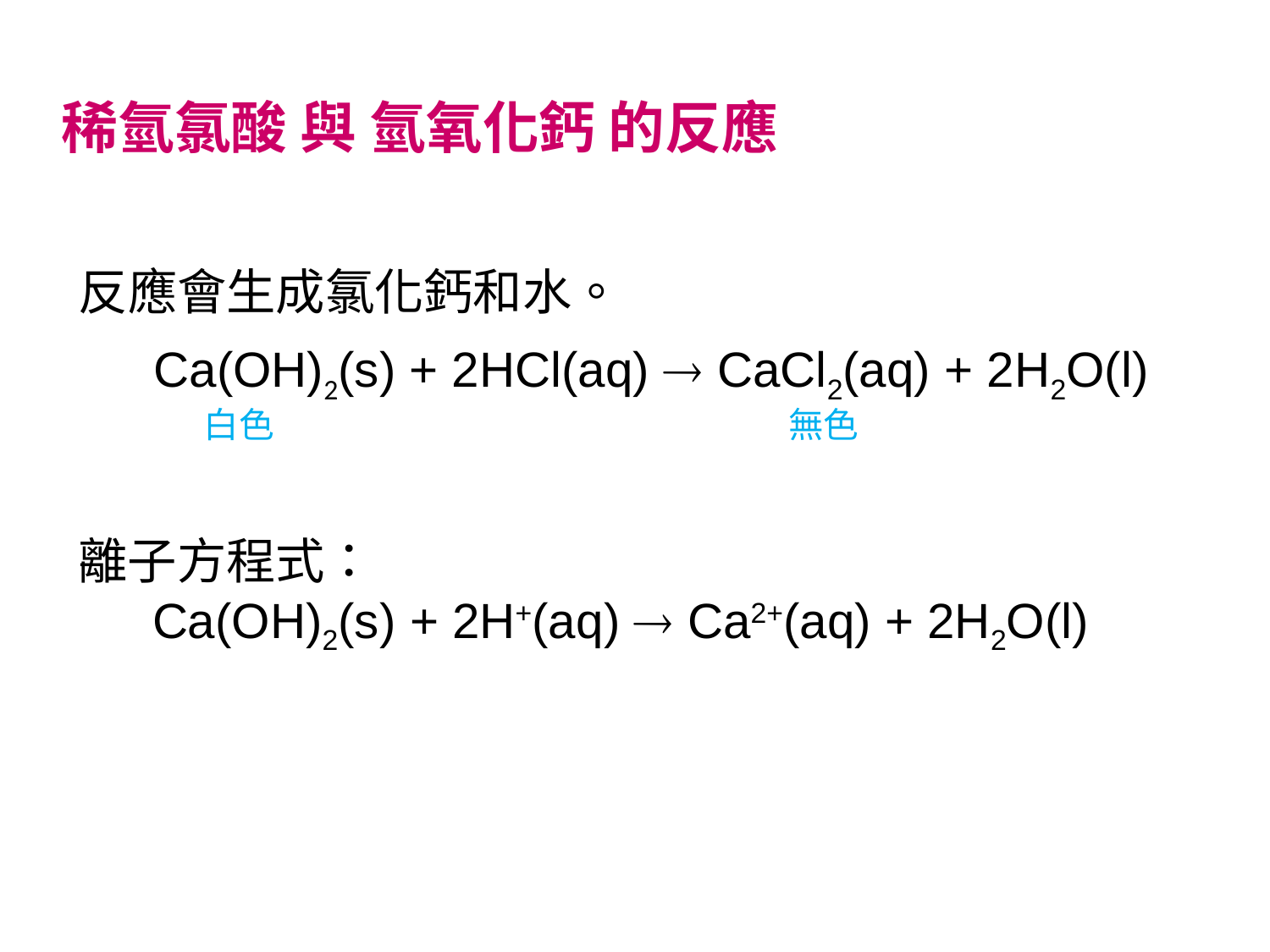

稀氫氯酸 與 氫氧化鈣 的反應
反應會生成氯化鈣和水。
Ca(OH)2(s) + 2HCl(aq) → CaCl2(aq) + 2H2O(l)
白色
無色
離子方程式：
Ca(OH)2(s) + 2H+(aq) → Ca2+(aq) + 2H2O(l)